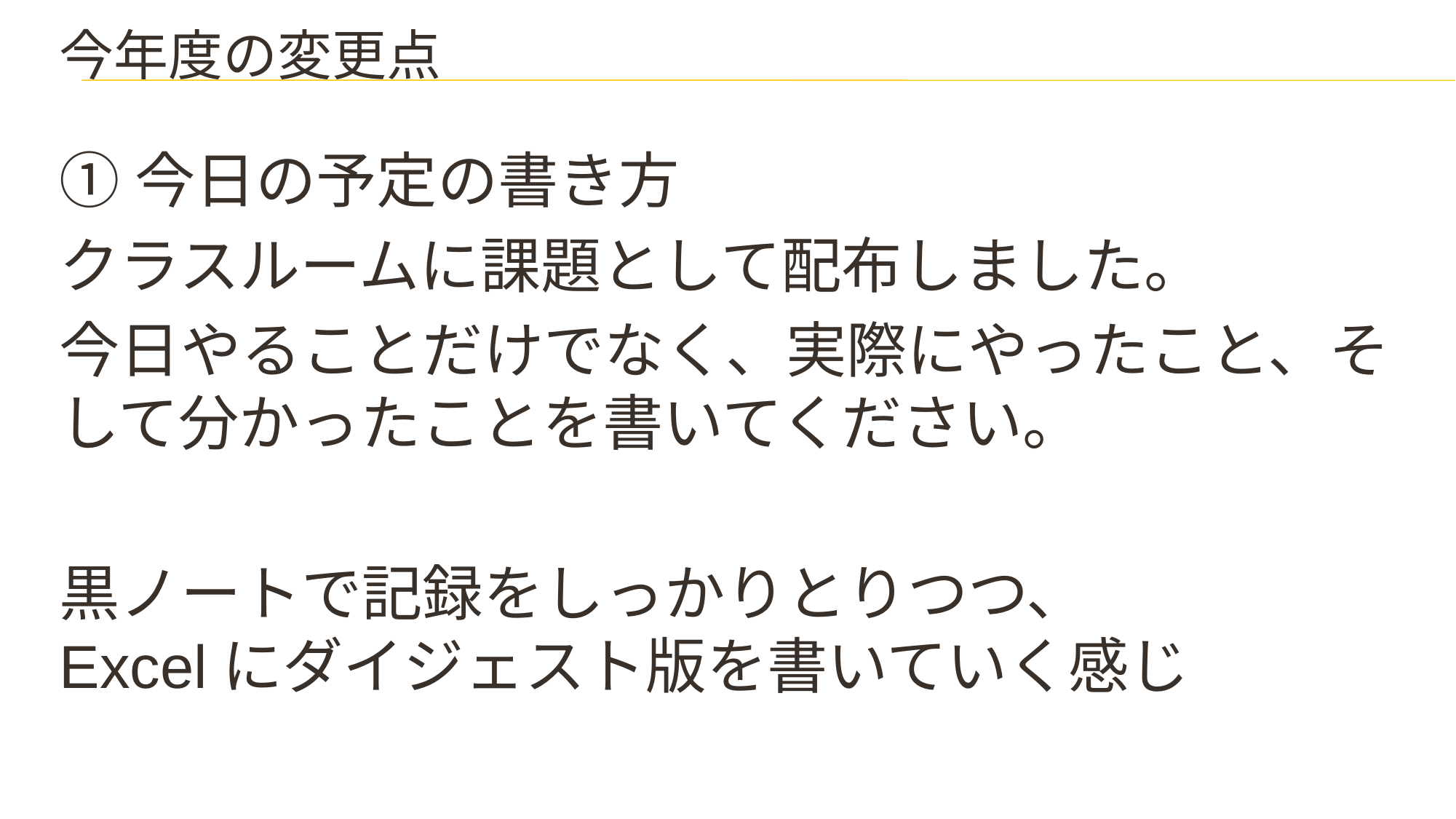

# 今年度の変更点
①今日の予定の書き方
クラスルームに課題として配布しました。
今日やることだけでなく、実際にやったこと、そして分かったことを書いてください。

黒ノートで記録をしっかりとりつつ、
Excelにダイジェスト版を書いていく感じ